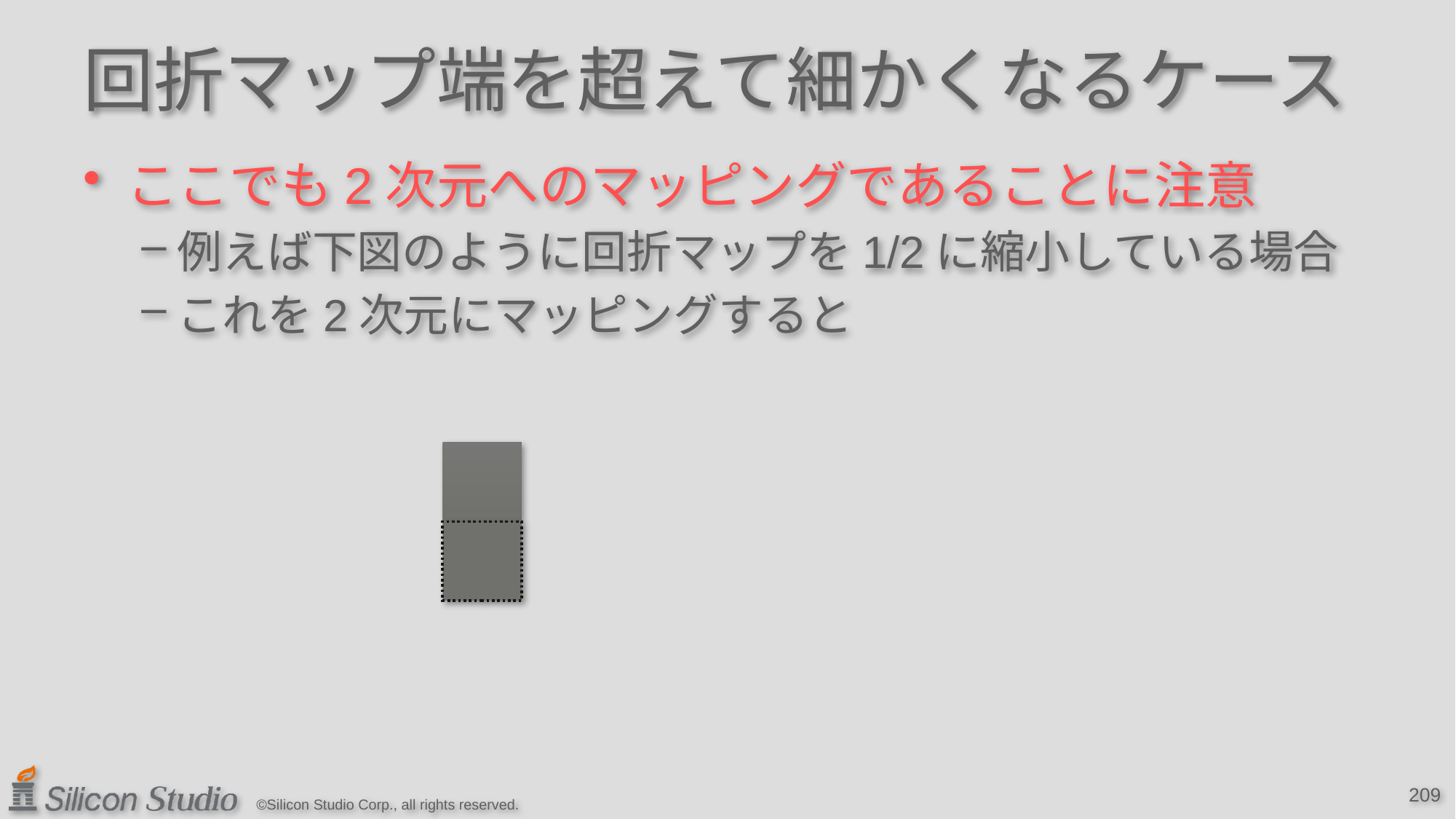

# 回折マップ端を超えて細かくなるケース
ここでも2次元へのマッピングであることに注意
例えば下図のように回折マップを1/2に縮小している場合
これを2次元にマッピングすると